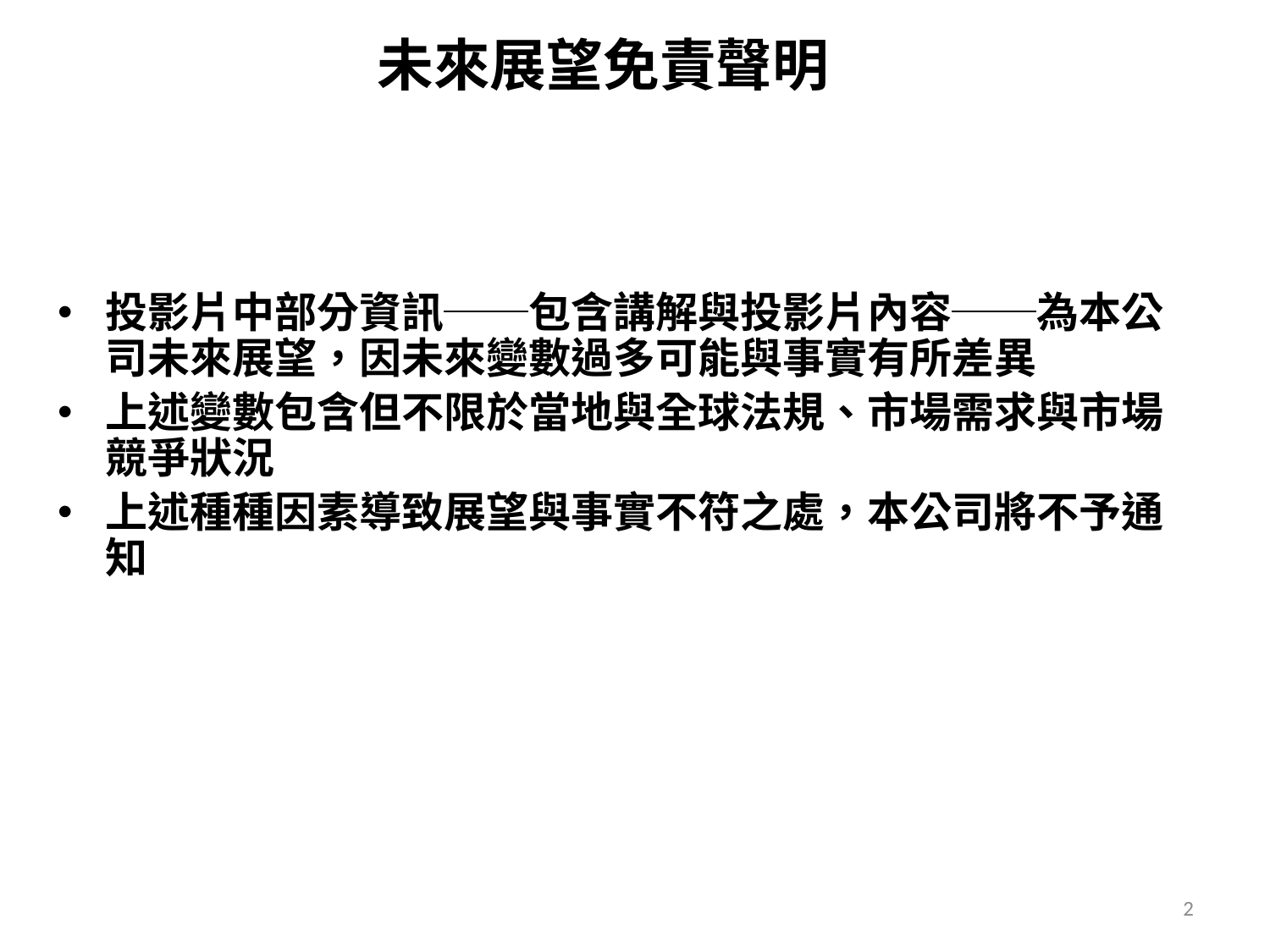

未來展望免責聲明

投影片中部分資訊──包含講解與投影片內容──為本公司未來展望，因未來變數過多可能與事實有所差異
上述變數包含但不限於當地與全球法規、市場需求與市場競爭狀況
上述種種因素導致展望與事實不符之處，本公司將不予通知
2